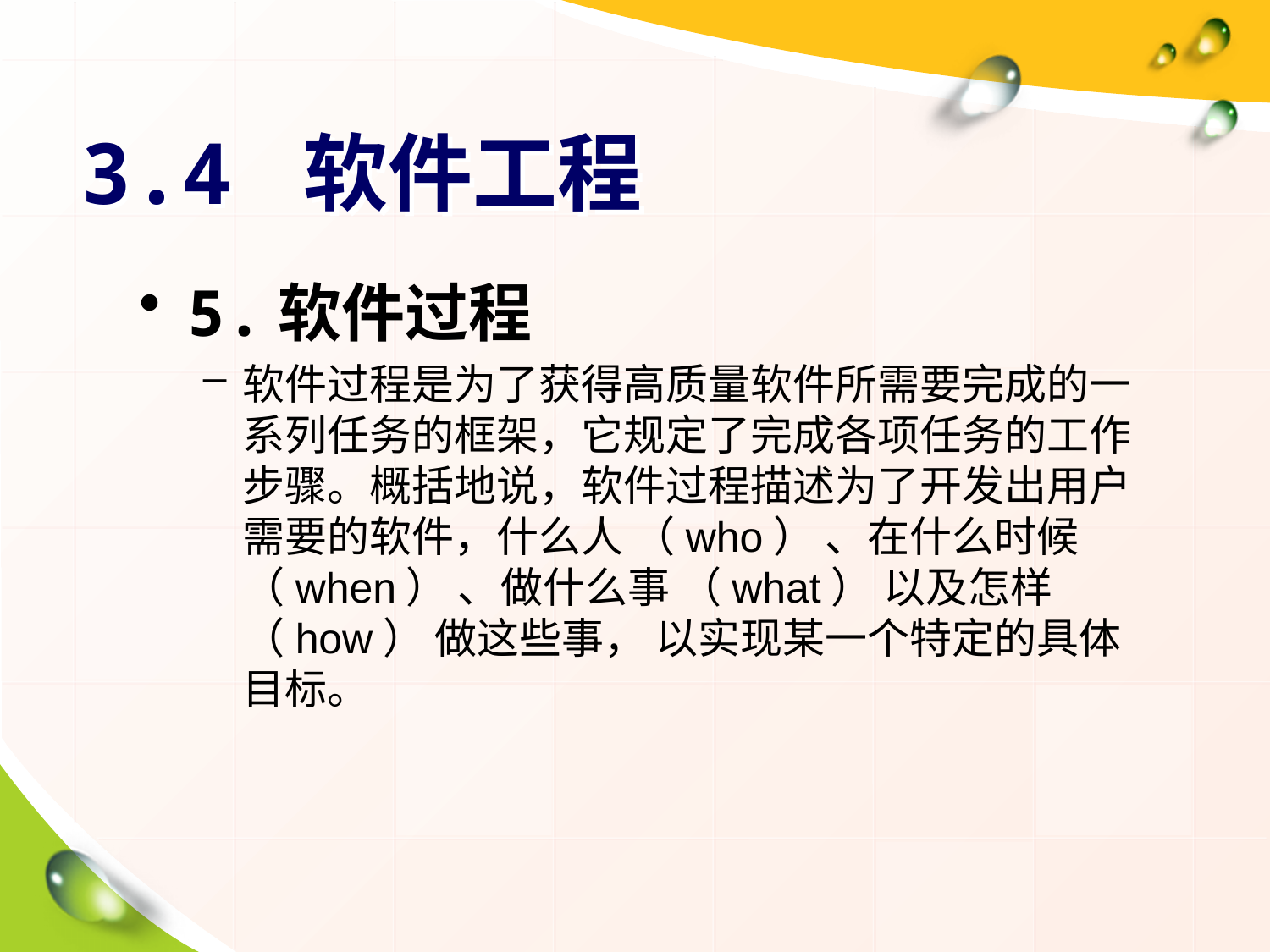

# 3.4 软件工程
5.软件过程
软件过程是为了获得高质量软件所需要完成的一系列任务的框架，它规定了完成各项任务的工作步骤。概括地说，软件过程描述为了开发出用户需要的软件，什么人 （who） 、在什么时候（when） 、做什么事 （what） 以及怎样 （how） 做这些事， 以实现某一个特定的具体目标。